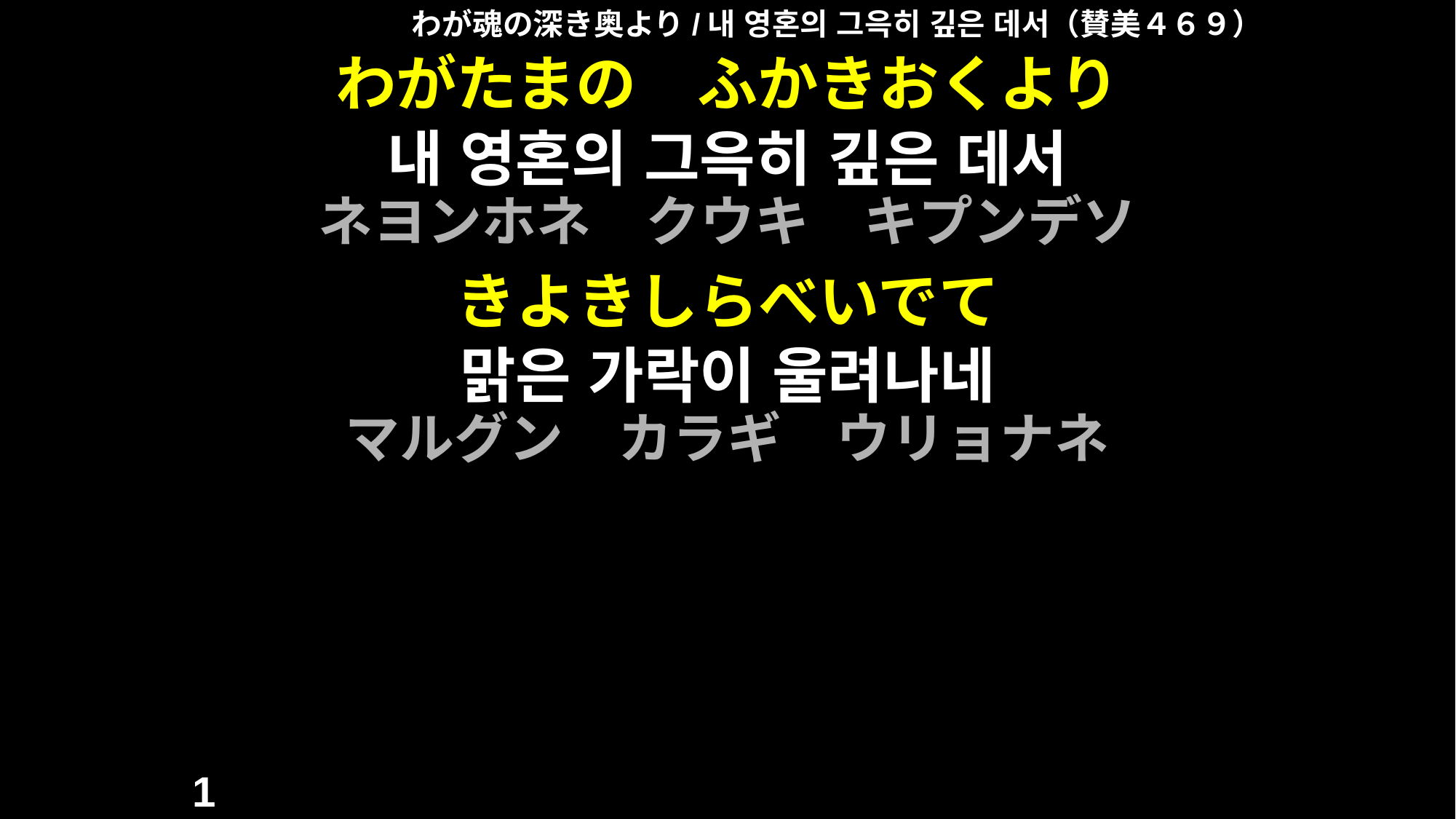

わが魂の深き奥より/내 영혼의 그윽히 깊은 데서（賛美４６９）
わがたまの　ふかきおくより
내 영혼의 그윽히 깊은 데서
ネヨンホネ　クウキ　キプンデソ
きよきしらべいでて
맑은 가락이 울려나네
マルグン　カラギ　ウリョナネ
1
わが魂の深き奥より/내 영혼의 그윽히 깊은 데서